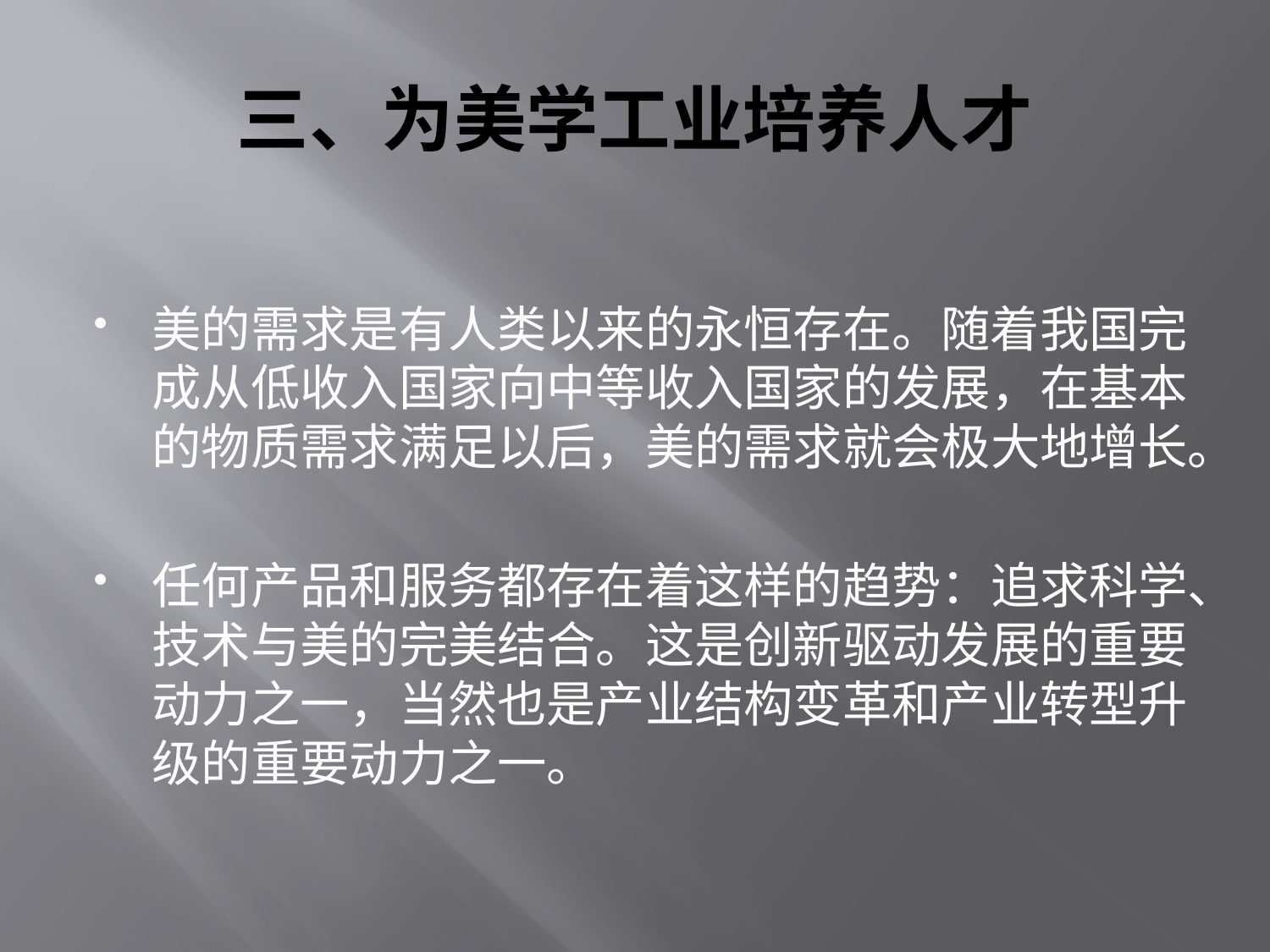

# 三、为美学工业培养人才

美的需求是有人类以来的永恒存在。随着我国完成从低收入国家向中等收入国家的发展，在基本的物质需求满足以后，美的需求就会极大地增长。

任何产品和服务都存在着这样的趋势：追求科学、技术与美的完美结合。这是创新驱动发展的重要动力之一，当然也是产业结构变革和产业转型升级的重要动力之一。